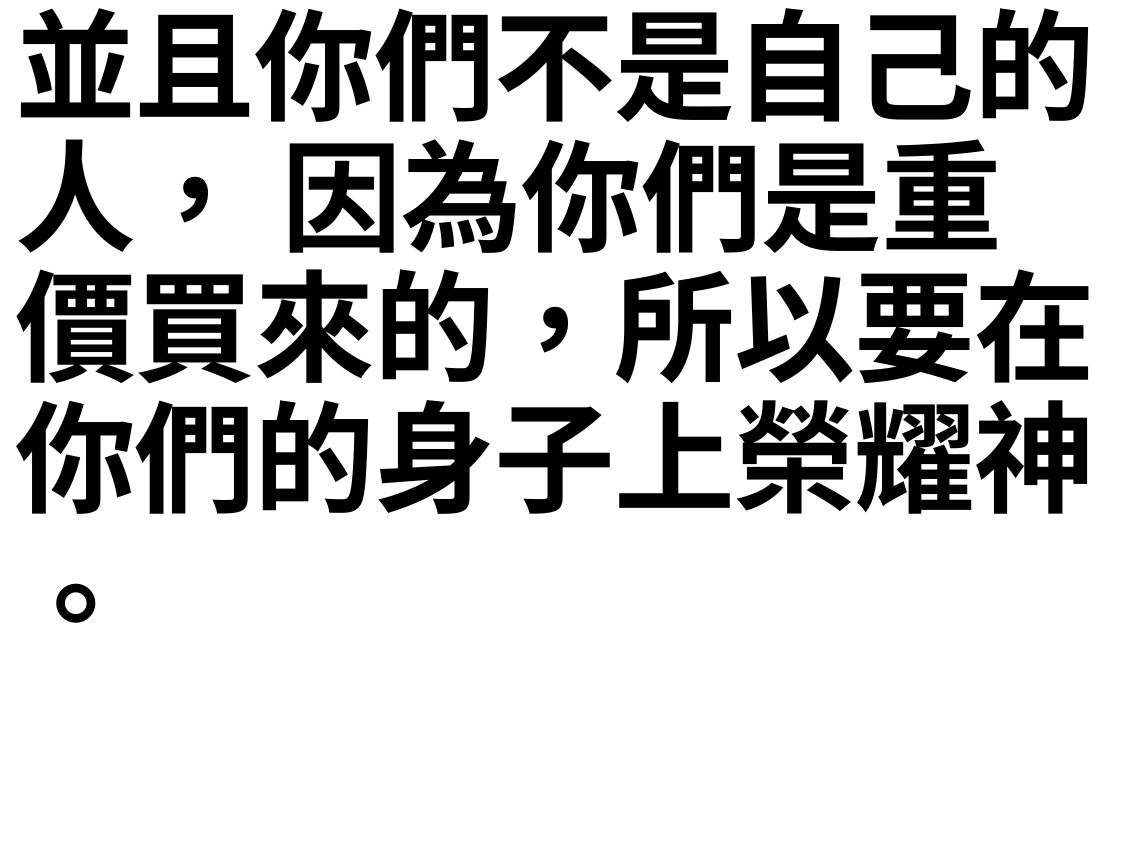

並且你們不是自己的人， 因為你們是重價買來的，所以要在你們的身子上榮耀神
。